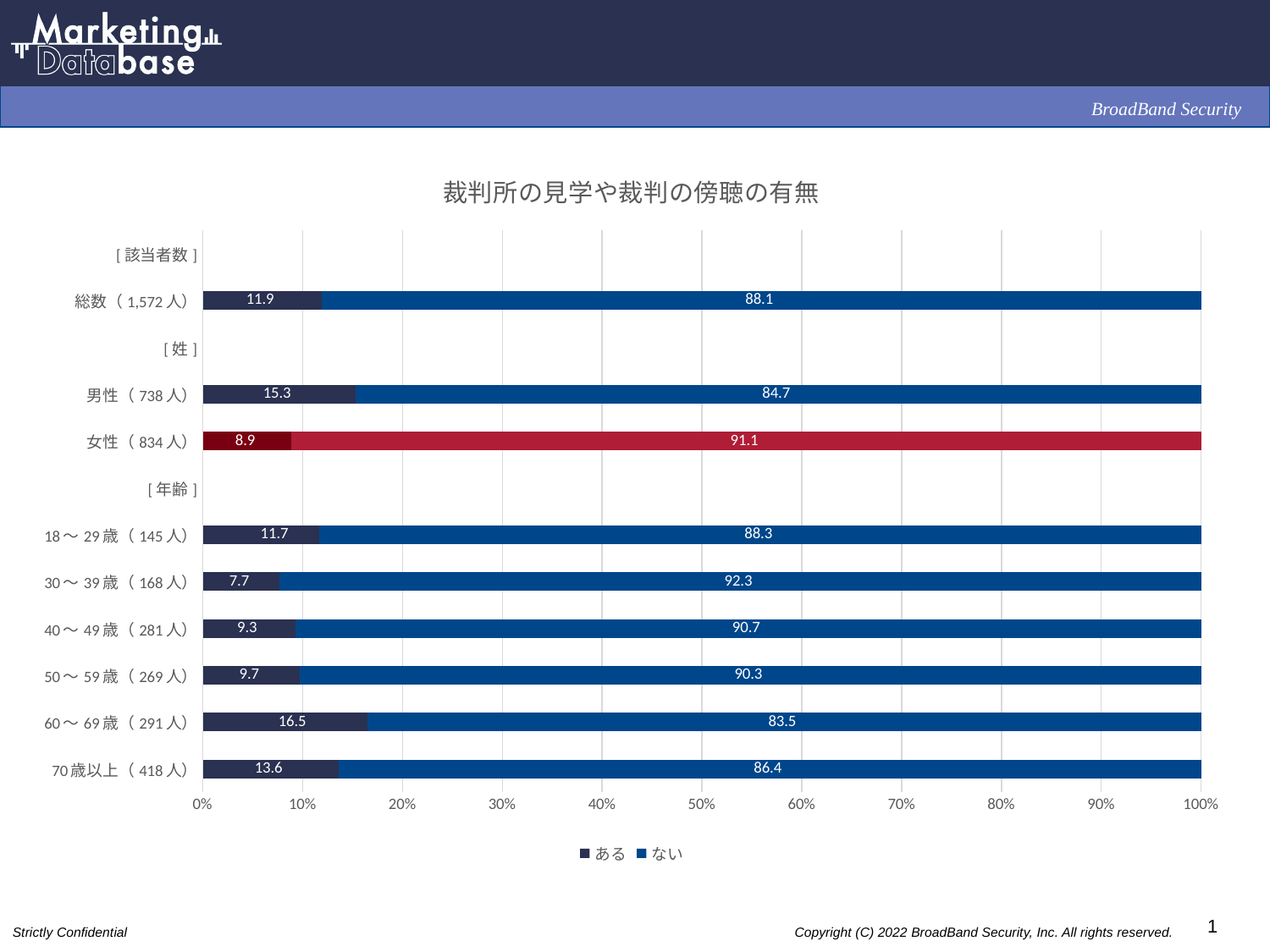

### Chart: 裁判所の見学や裁判の傍聴の有無

| Category | ある | ない |
|---|---|---|
| [該当者数] | None | None |
| 総数（1,572人） | 11.9 | 88.1 |
| [姓] | None | None |
| 男性（738人） | 15.3 | 84.7 |
| 女性（834人） | 8.9 | 91.1 |
| [年齢] | None | None |
| 18～29歳（145人） | 11.7 | 88.3 |
| 30～39歳（168人） | 7.7 | 92.3 |
| 40～49歳（281人） | 9.3 | 90.7 |
| 50～59歳（269人） | 9.7 | 90.3 |
| 60～69歳（291人） | 16.5 | 83.5 |
| 70歳以上（418人） | 13.6 | 86.4 |